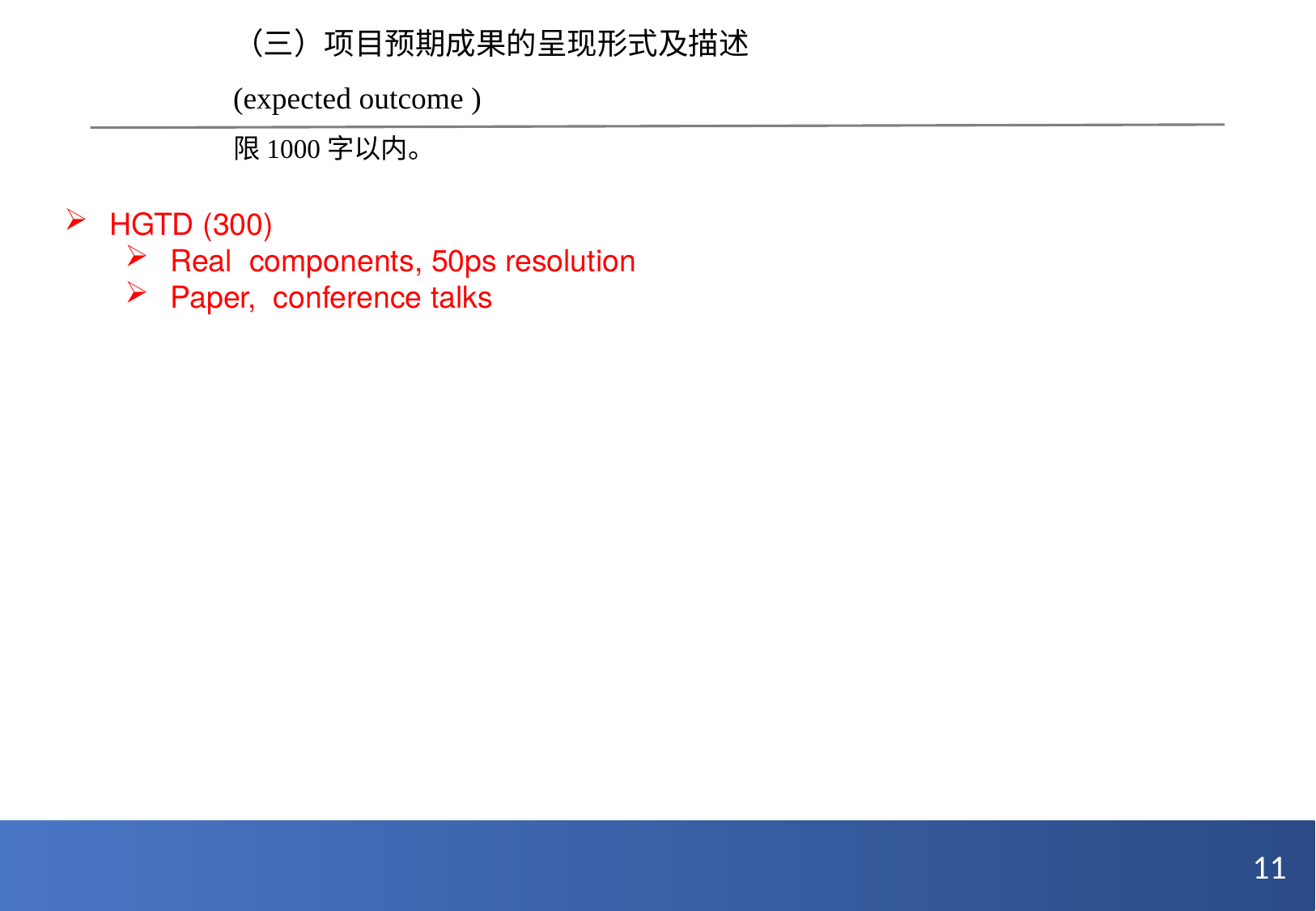

（三）项目预期成果的呈现形式及描述
(expected outcome )
限1000字以内。
HGTD (300)
Real  components, 50ps resolution
Paper,  conference talks